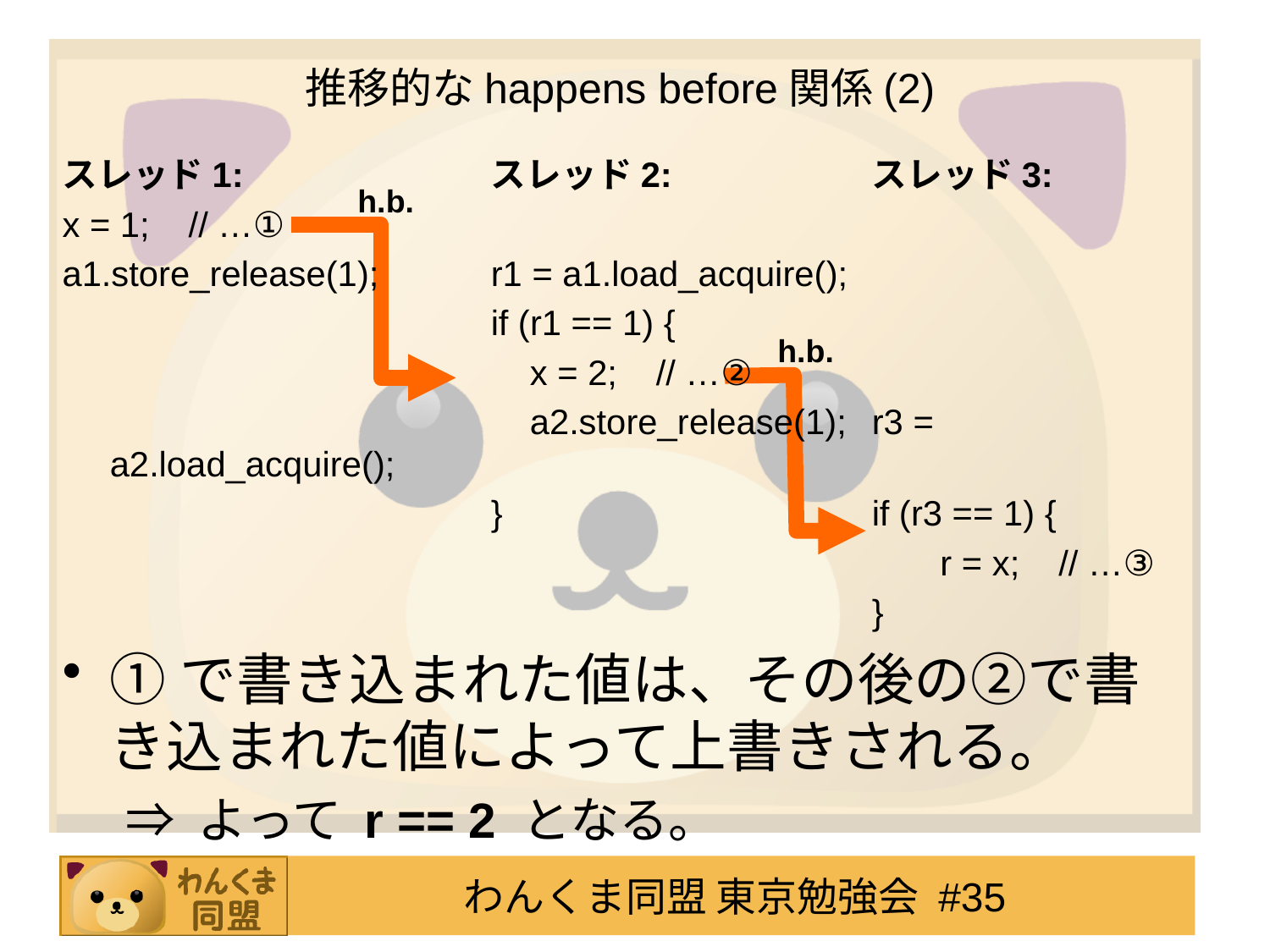

# 推移的なhappens before関係(2)
スレッド1:		スレッド2:		スレッド3:
x = 1;    // …①
a1.store_release(1);	r1 = a1.load_acquire();
				if (r1 == 1) {
				    x = 2;    // …②
				    a2.store_release(1);	r3 = a2.load_acquire();
				}			if (r3 == 1) {
							       r = x;    // …③
							}
①で書き込まれた値は、その後の②で書き込まれた値によって上書きされる。
⇒ よって r == 2 となる。
h.b.

h.b.